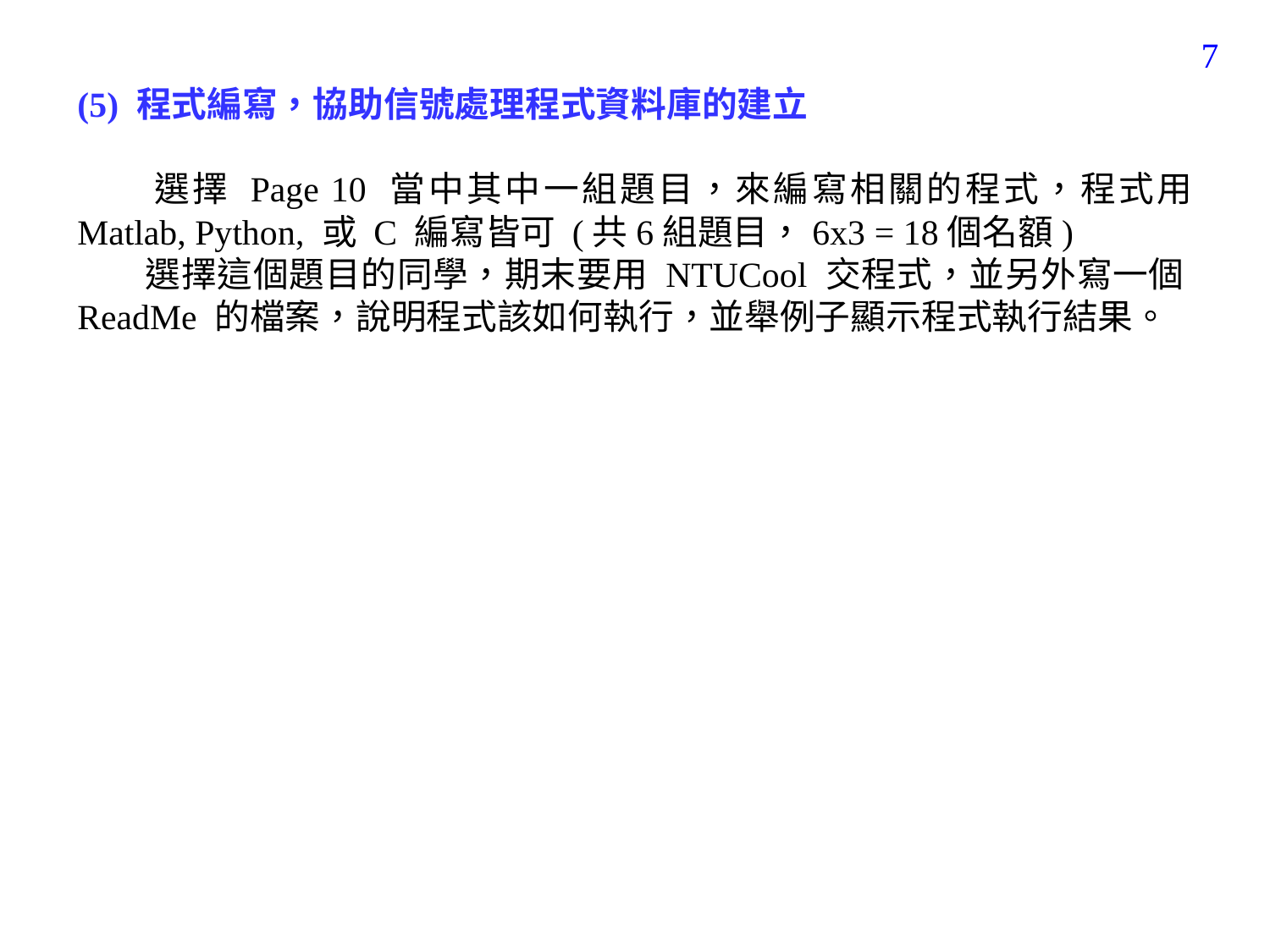

7
(5) 程式編寫，協助信號處理程式資料庫的建立

      選擇 Page 10 當中其中一組題目，來編寫相關的程式，程式用 Matlab, Python, 或 C 編寫皆可 (共6組題目，6x3 = 18個名額)
       選擇這個題目的同學，期末要用 NTUCool 交程式，並另外寫一個ReadMe 的檔案，說明程式該如何執行，並舉例子顯示程式執行結果。